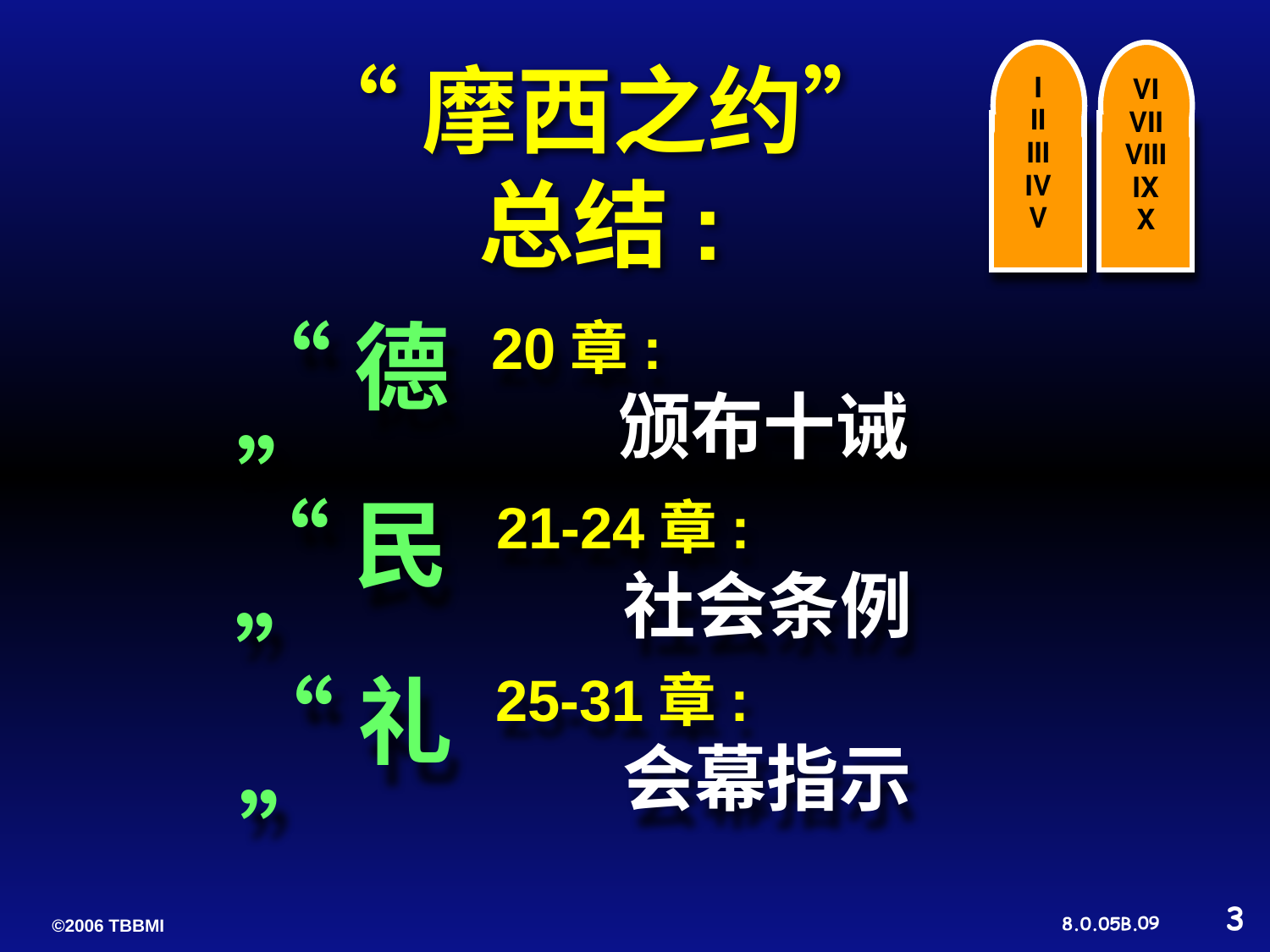

I
II
III
IV
V
VI
VII
VIII
IX
X

“摩西之约”
总结:

“德”
20章:
	颁布十诫

“民”
21-24章:
	社会条例

“礼”
25-31章:
	会幕指示

3

09